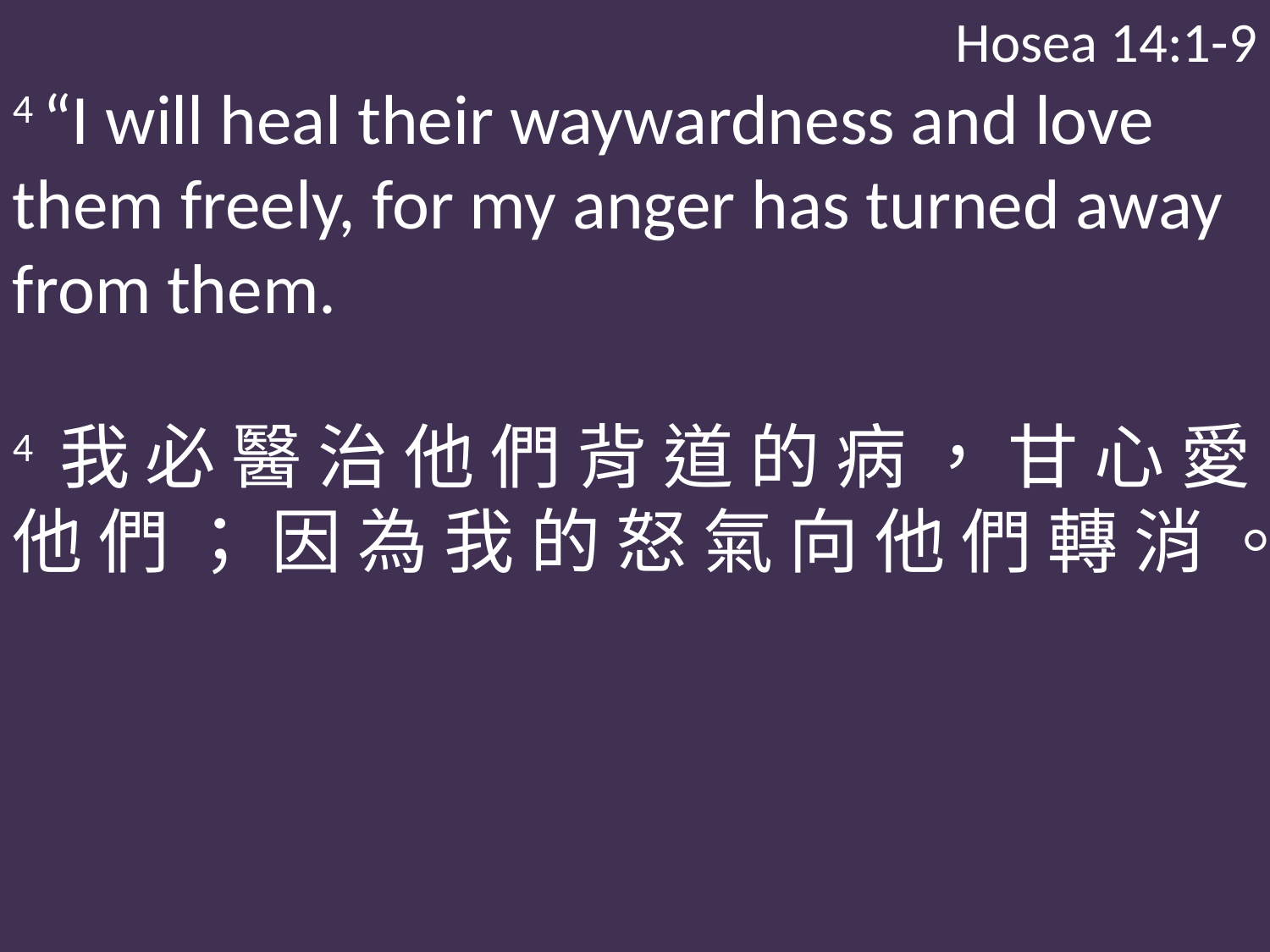

Hosea 14:1-9
4 “I will heal their waywardness and love them freely, for my anger has turned away from them.

4 我 必 醫 治 他 們 背 道 的 病 ， 甘 心 愛 他 們 ； 因 為 我 的 怒 氣 向 他 們 轉 消 。